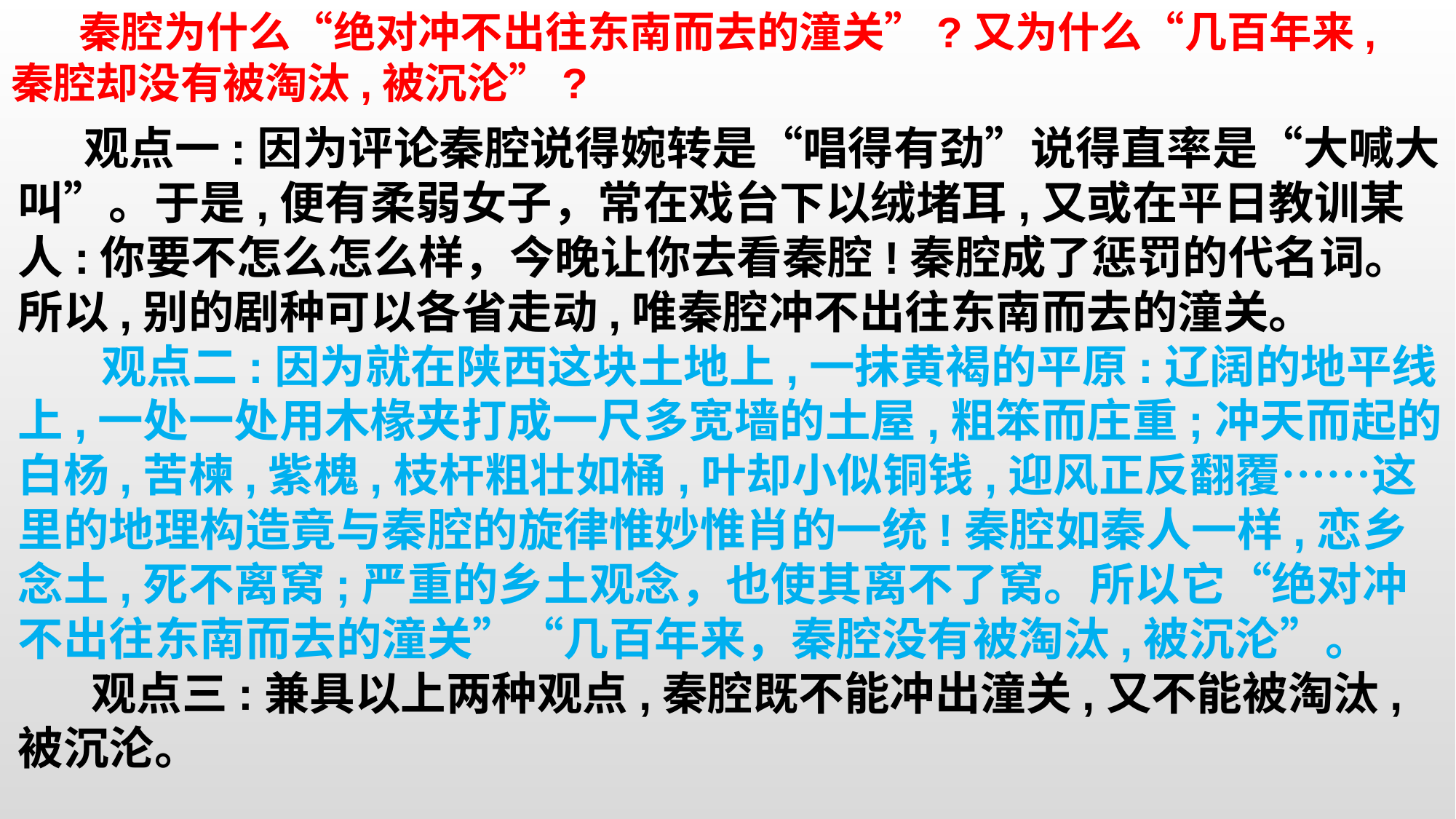

秦腔为什么“绝对冲不出往东南而去的潼关”?又为什么“几百年来,秦腔却没有被淘汰,被沉沦”?
       观点一:因为评论秦腔说得婉转是“唱得有劲”说得直率是“大喊大叫”。于是,便有柔弱女子，常在戏台下以绒堵耳,又或在平日教训某人:你要不怎么怎么样，今晚让你去看秦腔!秦腔成了惩罚的代名词。所以,别的剧种可以各省走动,唯秦腔冲不出往东南而去的潼关。
       观点二:因为就在陕西这块土地上,一抹黄褐的平原:辽阔的地平线上,一处一处用木椽夹打成一尺多宽墙的土屋,粗笨而庄重;冲天而起的白杨,苦楝,紫槐,枝杆粗壮如桶,叶却小似铜钱,迎风正反翻覆……这里的地理构造竟与秦腔的旋律惟妙惟肖的一统!秦腔如秦人一样,恋乡念土,死不离窝;严重的乡土观念，也使其离不了窝。所以它“绝对冲不出往东南而去的潼关”“几百年来，秦腔没有被淘汰,被沉沦”。
      观点三:兼具以上两种观点,秦腔既不能冲出潼关,又不能被淘汰,被沉沦。